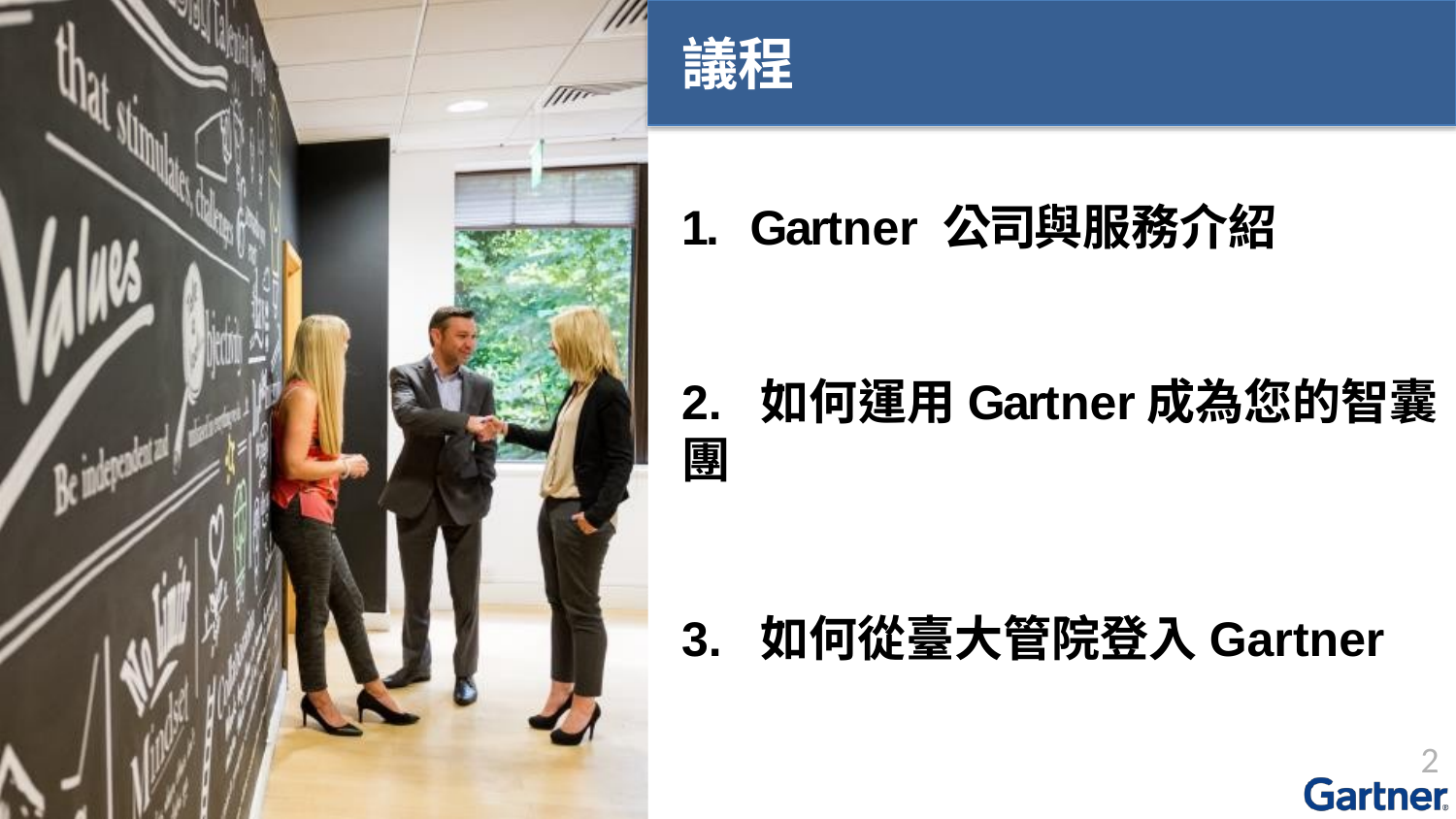

議程
# 1.   Gartner 公司與服務介紹 2.  如何運用Gartner成為您的智囊團 3.  如何從臺大管院登入Gartner
2